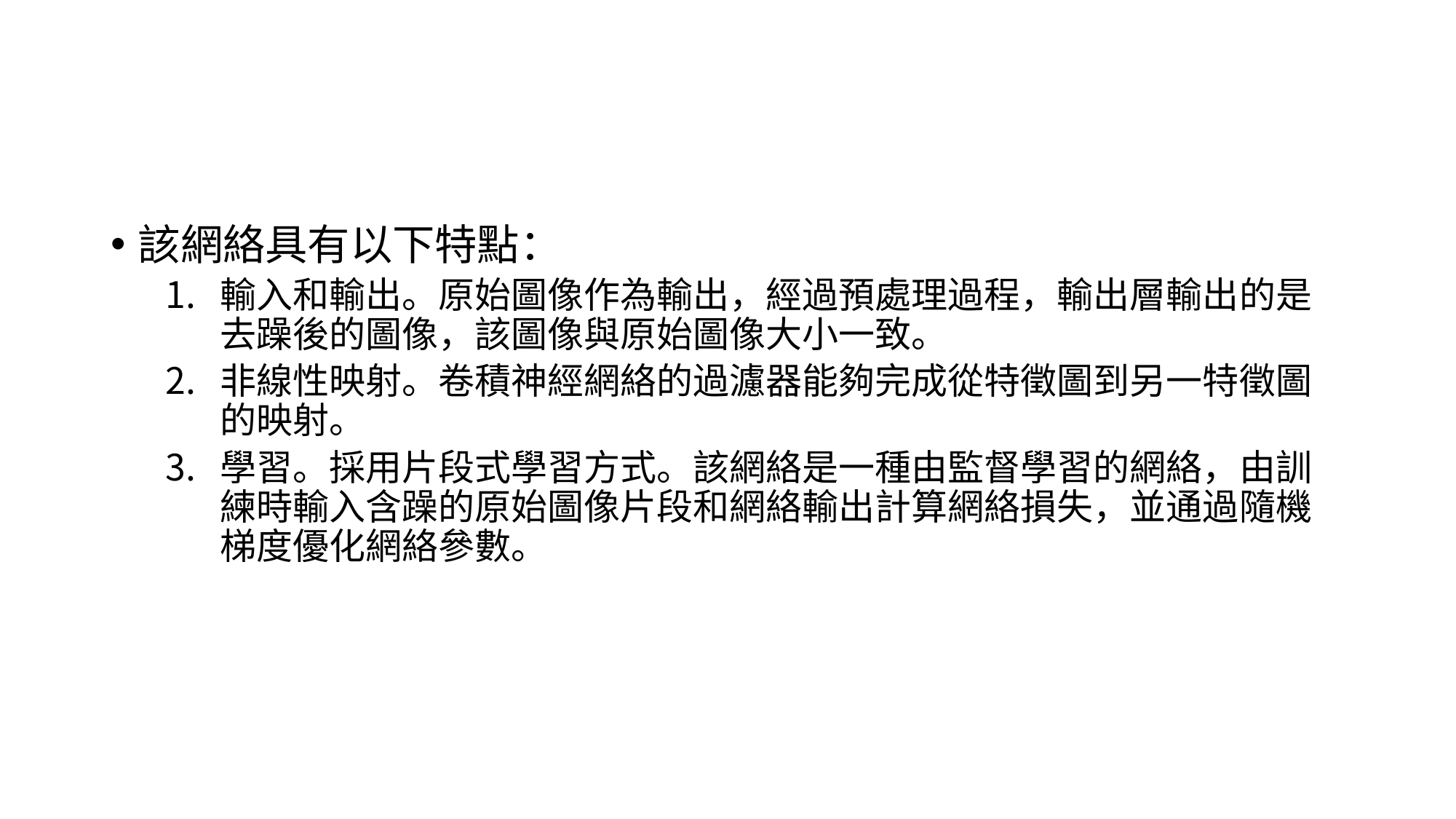

#
該網絡具有以下特點：
輸入和輸出。原始圖像作為輸出，經過預處理過程，輸出層輸出的是去躁後的圖像，該圖像與原始圖像大小一致。
非線性映射。卷積神經網絡的過濾器能夠完成從特徵圖到另一特徵圖的映射。
學習。採用片段式學習方式。該網絡是一種由監督學習的網絡，由訓練時輸入含躁的原始圖像片段和網絡輸出計算網絡損失，並通過隨機梯度優化網絡參數。